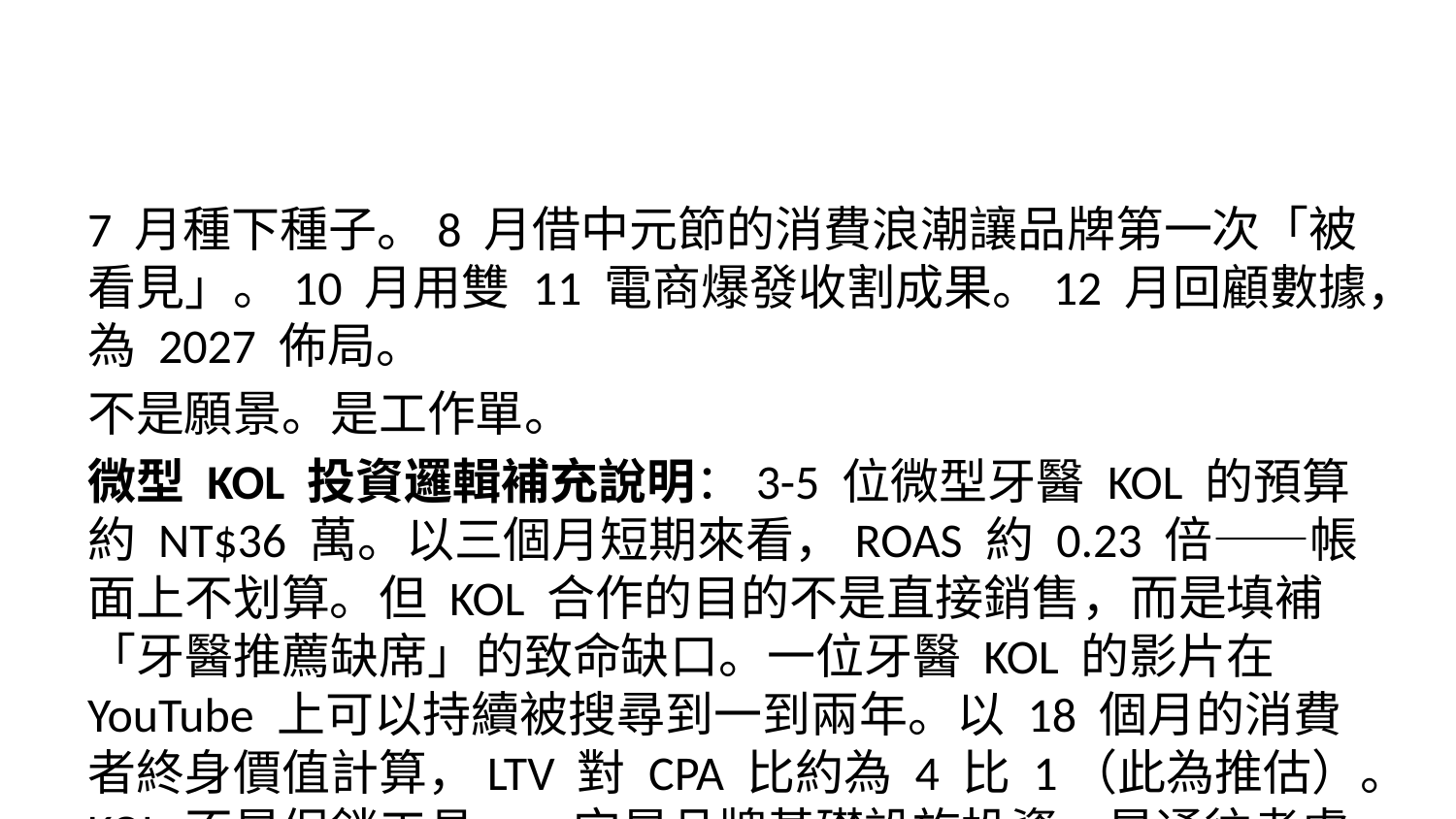

7 月種下種子。8 月借中元節的消費浪潮讓品牌第一次「被看見」。10 月用雙 11 電商爆發收割成果。12 月回顧數據，為 2027 佈局。
不是願景。是工作單。
微型 KOL 投資邏輯補充說明：3-5 位微型牙醫 KOL 的預算約 NT$36 萬。以三個月短期來看，ROAS 約 0.23 倍——帳面上不划算。但 KOL 合作的目的不是直接銷售，而是填補「牙醫推薦缺席」的致命缺口。一位牙醫 KOL 的影片在 YouTube 上可以持續被搜尋到一到兩年。以 18 個月的消費者終身價值計算，LTV 對 CPA 比約為 4 比 1（此為推估）。KOL 不是促銷工具——它是品牌基礎設施投資，是通往考慮集的入場券。